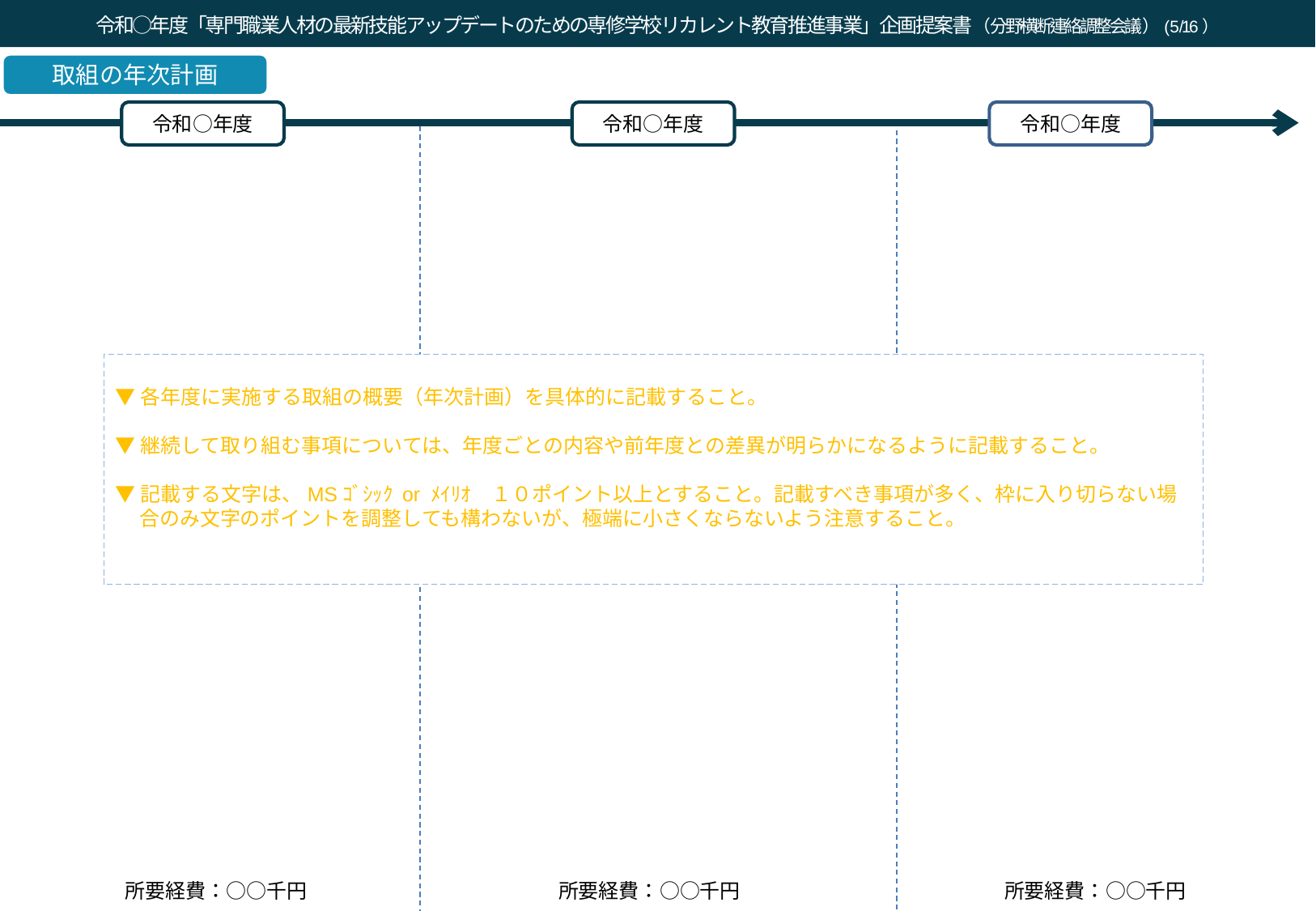

令和○年度「専門職業人材の最新技能アップデートのための専修学校リカレント教育推進事業」企画提案書（分野横断連絡調整会議）(5/16）
取組の年次計画
令和○年度
令和○年度
令和○年度

▼各年度に実施する取組の概要（年次計画）を具体的に記載すること。

▼継続して取り組む事項については、年度ごとの内容や前年度との差異が明らかになるように記載すること。

▼記載する文字は、MSｺﾞｼｯｸ or ﾒｲﾘｵ　１０ポイント以上とすること。記載すべき事項が多く、枠に入り切らない場合のみ文字のポイントを調整しても構わないが、極端に小さくならないよう注意すること。

所要経費：○○千円
所要経費：○○千円
所要経費：○○千円